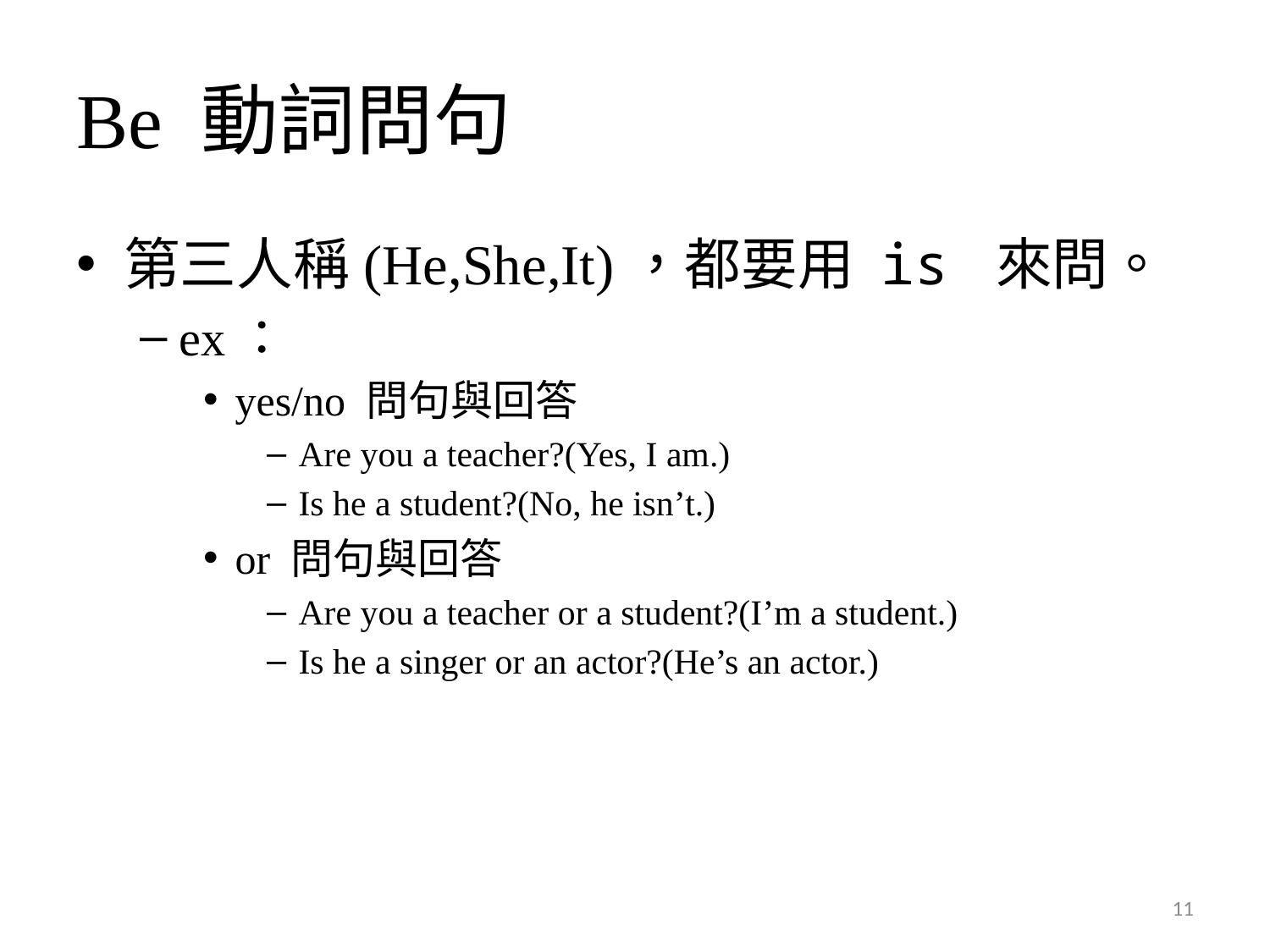

# Be 動詞問句
第三人稱(He,She,It)，都要用 is 來問。
ex：
yes/no 問句與回答
Are you a teacher?(Yes, I am.)
Is he a student?(No, he isn’t.)
or 問句與回答
Are you a teacher or a student?(I’m a student.)
Is he a singer or an actor?(He’s an actor.)

11